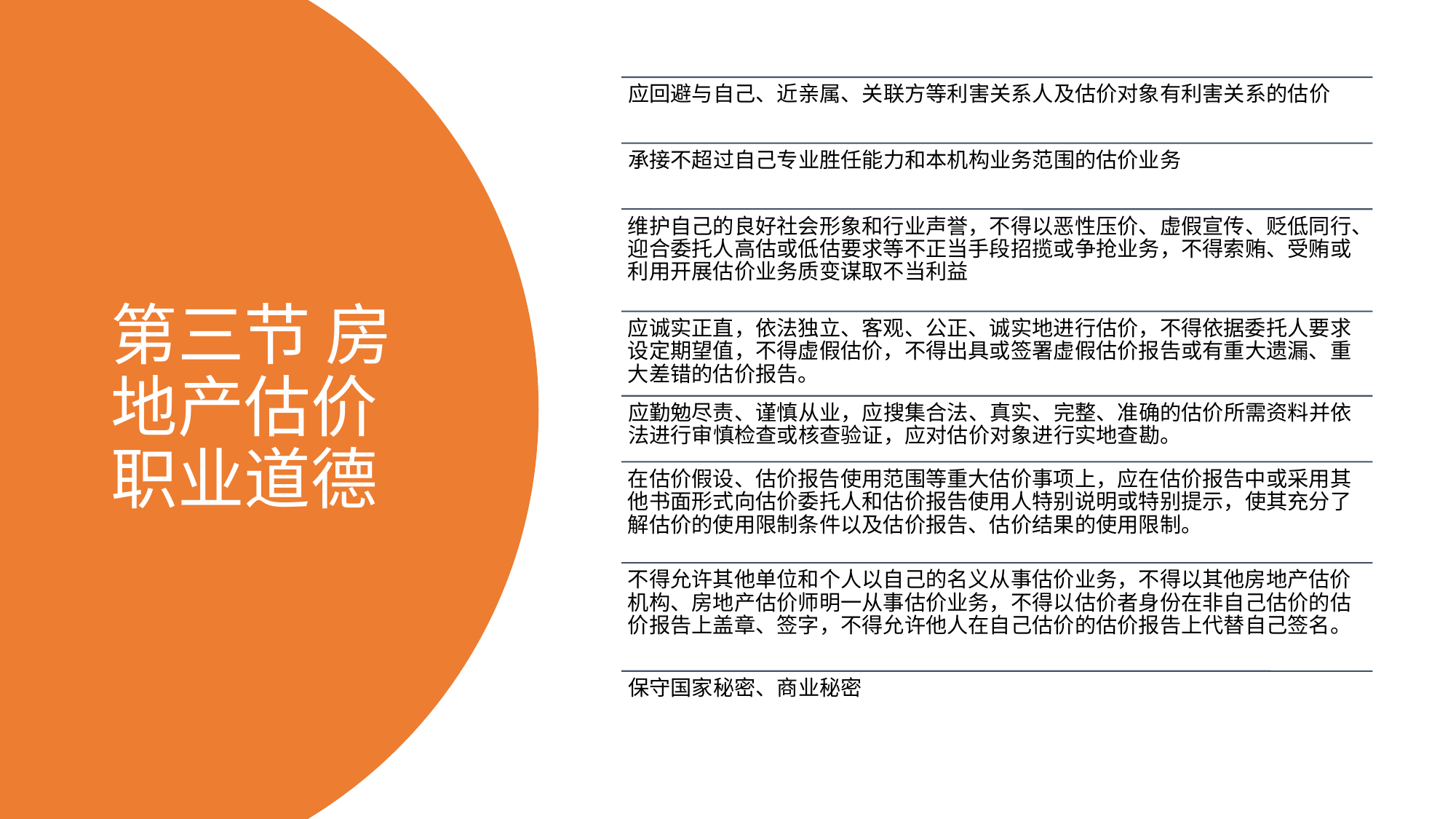

应回避与自己、近亲属、关联方等利害关系人及估价对象有利害关系的估价
承接不超过自己专业胜任能力和本机构业务范围的估价业务
维护自己的良好社会形象和行业声誉，不得以恶性压价、虚假宣传、贬低同行、迎合委托人高估或低估要求等不正当手段招揽或争抢业务，不得索贿、受贿或利用开展估价业务质变谋取不当利益
应诚实正直，依法独立、客观、公正、诚实地进行估价，不得依据委托人要求设定期望值，不得虚假估价，不得出具或签署虚假估价报告或有重大遗漏、重大差错的估价报告。
应勤勉尽责、谨慎从业，应搜集合法、真实、完整、准确的估价所需资料并依法进行审慎检查或核查验证，应对估价对象进行实地查勘。
在估价假设、估价报告使用范围等重大估价事项上，应在估价报告中或采用其他书面形式向估价委托人和估价报告使用人特别说明或特别提示，使其充分了解估价的使用限制条件以及估价报告、估价结果的使用限制。
不得允许其他单位和个人以自己的名义从事估价业务，不得以其他房地产估价机构、房地产估价师明一从事估价业务，不得以估价者身份在非自己估价的估价报告上盖章、签字，不得允许他人在自己估价的估价报告上代替自己签名。
保守国家秘密、商业秘密
# 第三节 房地产估价职业道德